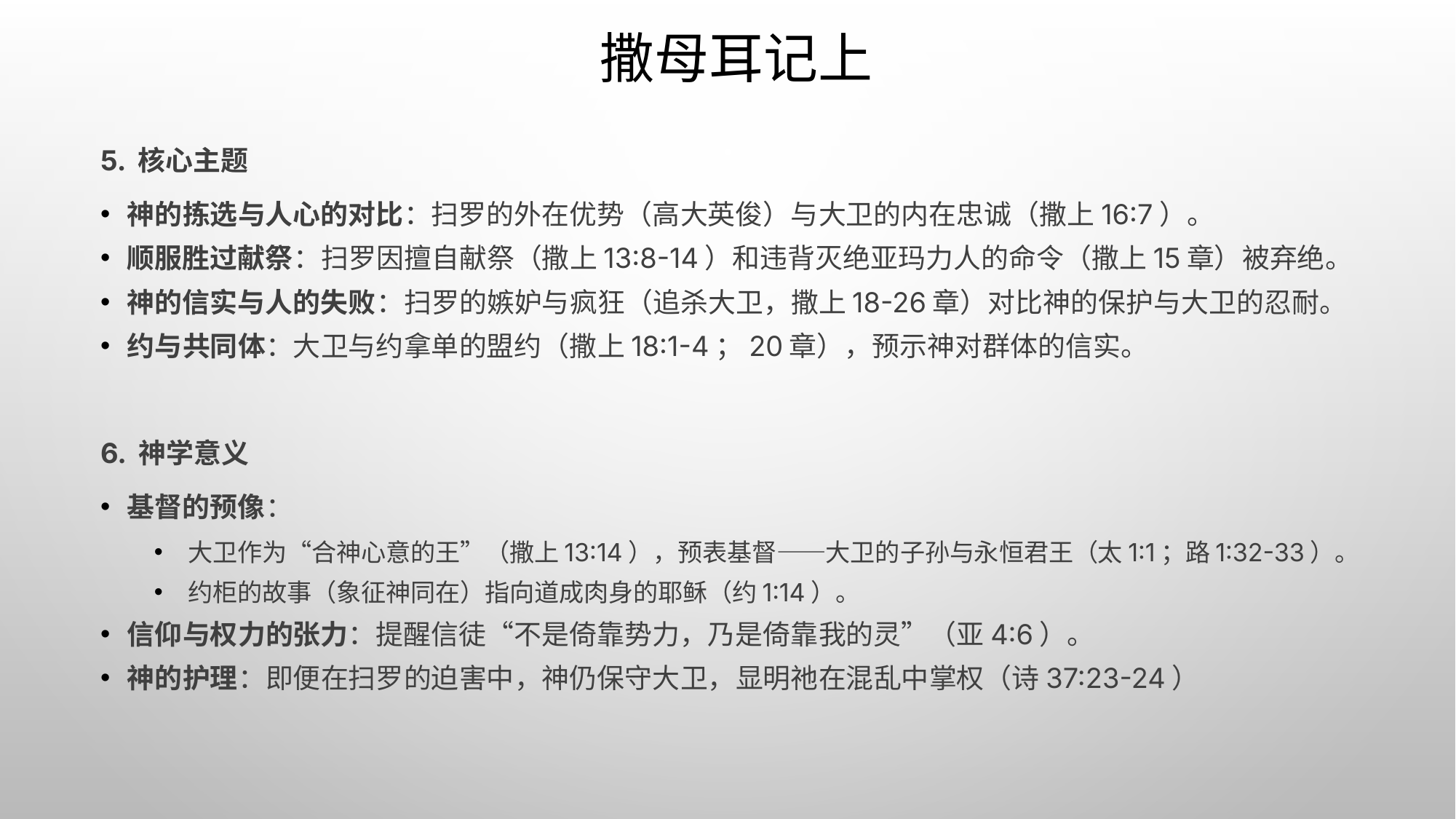

# 撒母耳记上
5. 核心主题
神的拣选与人心的对比：扫罗的外在优势（高大英俊）与大卫的内在忠诚（撒上16:7）。
顺服胜过献祭：扫罗因擅自献祭（撒上13:8-14）和违背灭绝亚玛力人的命令（撒上15章）被弃绝。
神的信实与人的失败：扫罗的嫉妒与疯狂（追杀大卫，撒上18-26章）对比神的保护与大卫的忍耐。
约与共同体：大卫与约拿单的盟约（撒上18:1-4；20章），预示神对群体的信实。

6. 神学意义
基督的预像：
大卫作为“合神心意的王”（撒上13:14），预表基督——大卫的子孙与永恒君王（太1:1；路1:32-33）。
约柜的故事（象征神同在）指向道成肉身的耶稣（约1:14）。
信仰与权力的张力：提醒信徒“不是倚靠势力，乃是倚靠我的灵”（亚4:6）。
神的护理：即便在扫罗的迫害中，神仍保守大卫，显明祂在混乱中掌权（诗37:23-24）